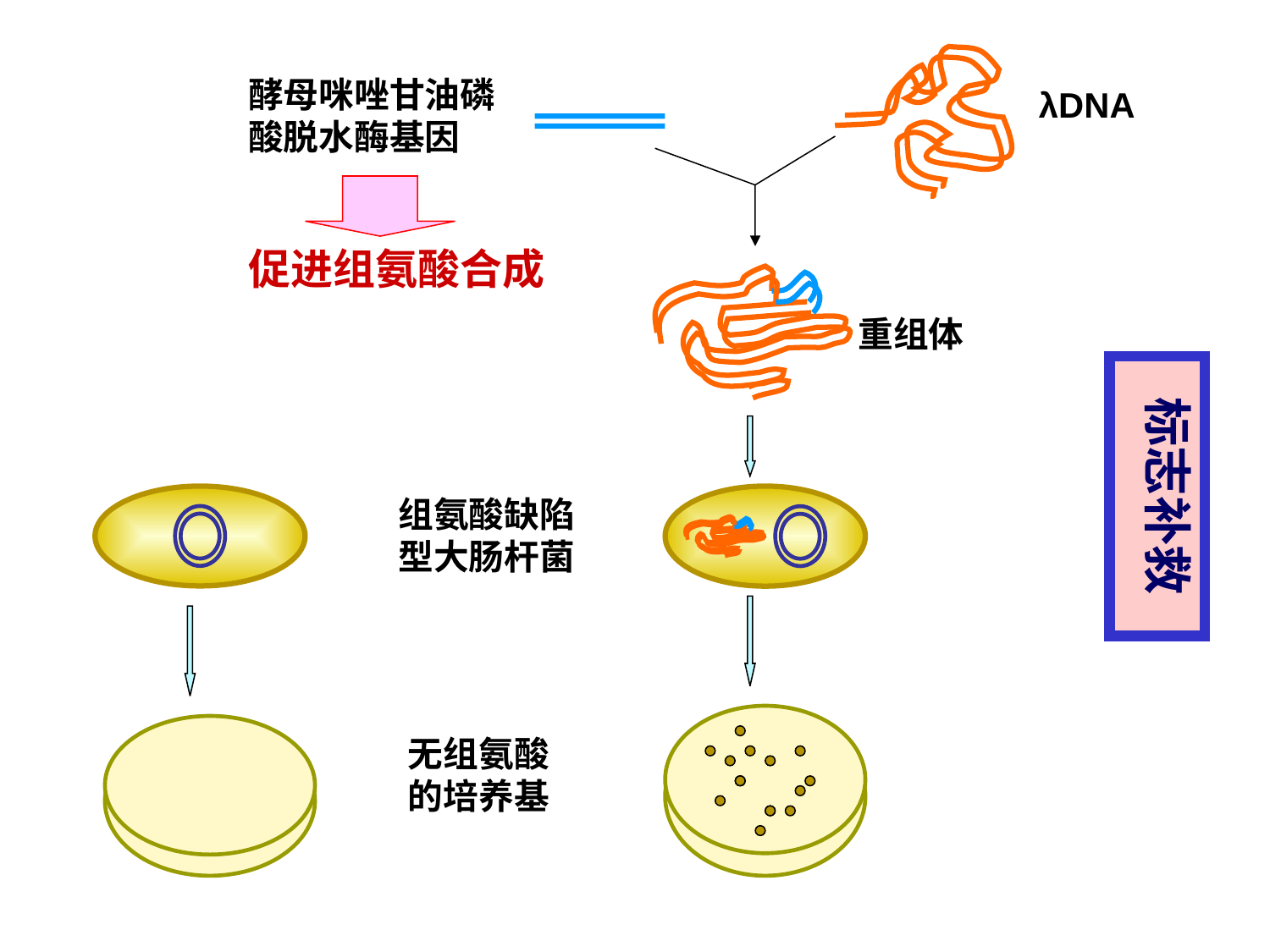

酵母咪唑甘油磷
酸脱水酶基因
λDNA

促进组氨酸合成

重组体
标志补救

组氨酸缺陷
型大肠杆菌

无组氨酸
的培养基